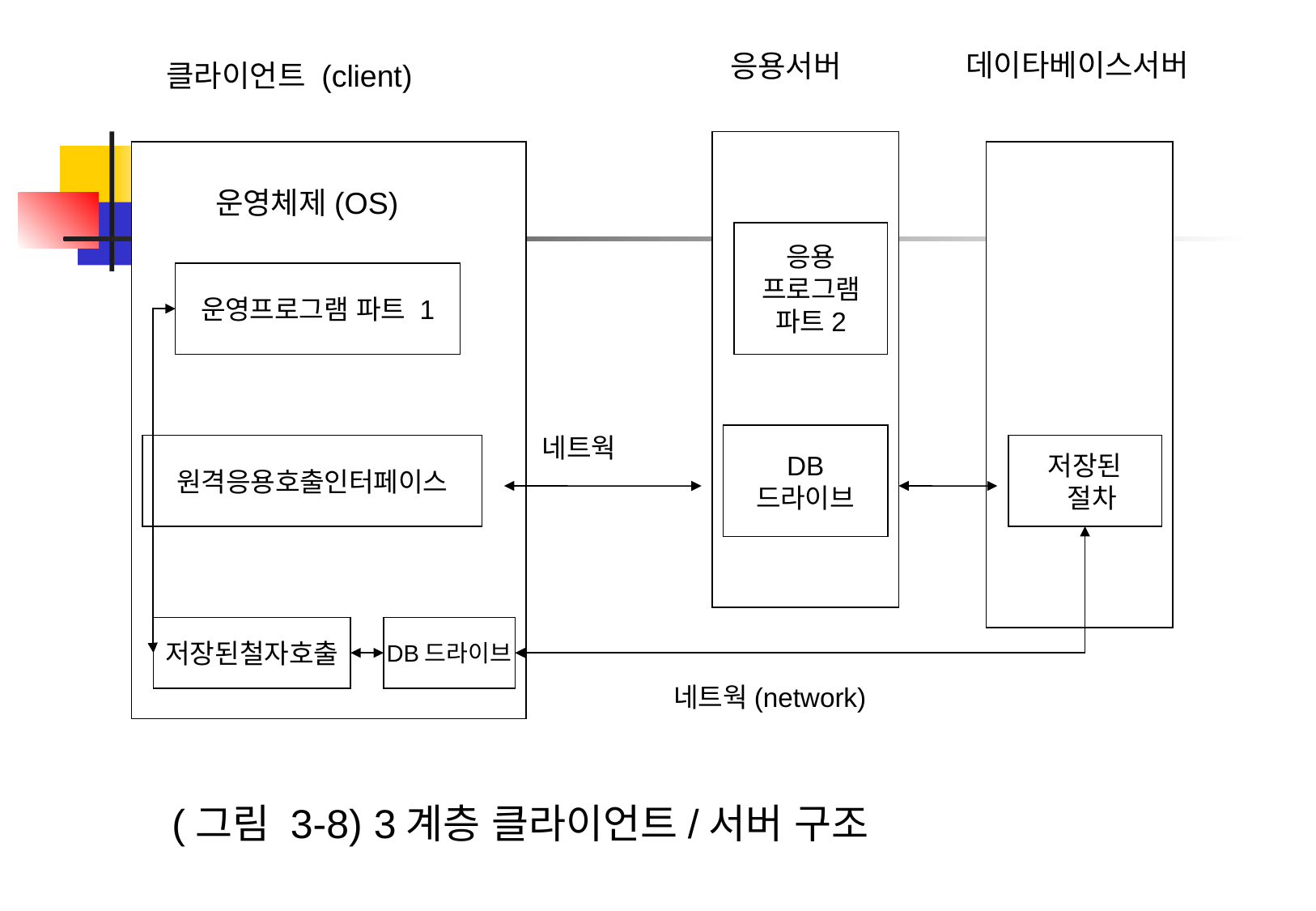

데이타베이스서버
응용서버
클라이언트 (client)

운영체제(OS)
응용
프로그램
파트2
운영프로그램 파트 1
네트웍
DB
드라이브
원격응용호출인터페이스
저장된
 절차

저장된철자호출
DB드라이브
네트웍(network)
(그림 3-8) 3계층 클라이언트/서버 구조